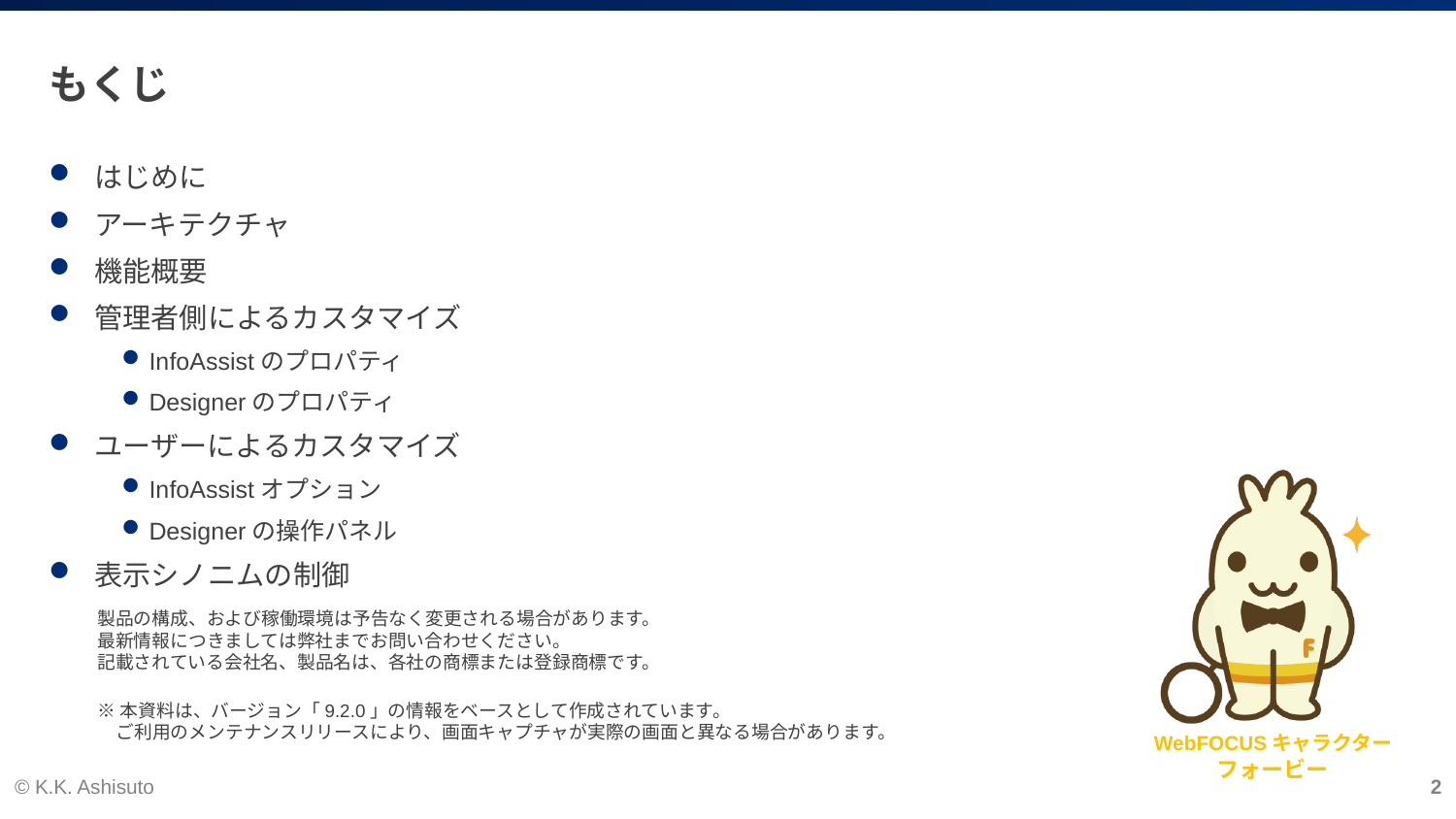

# もくじ
はじめに
アーキテクチャ
機能概要
管理者側によるカスタマイズ
InfoAssistのプロパティ
Designerのプロパティ
ユーザーによるカスタマイズ
InfoAssistオプション
Designerの操作パネル
表示シノニムの制御

© K.K. Ashisuto
2